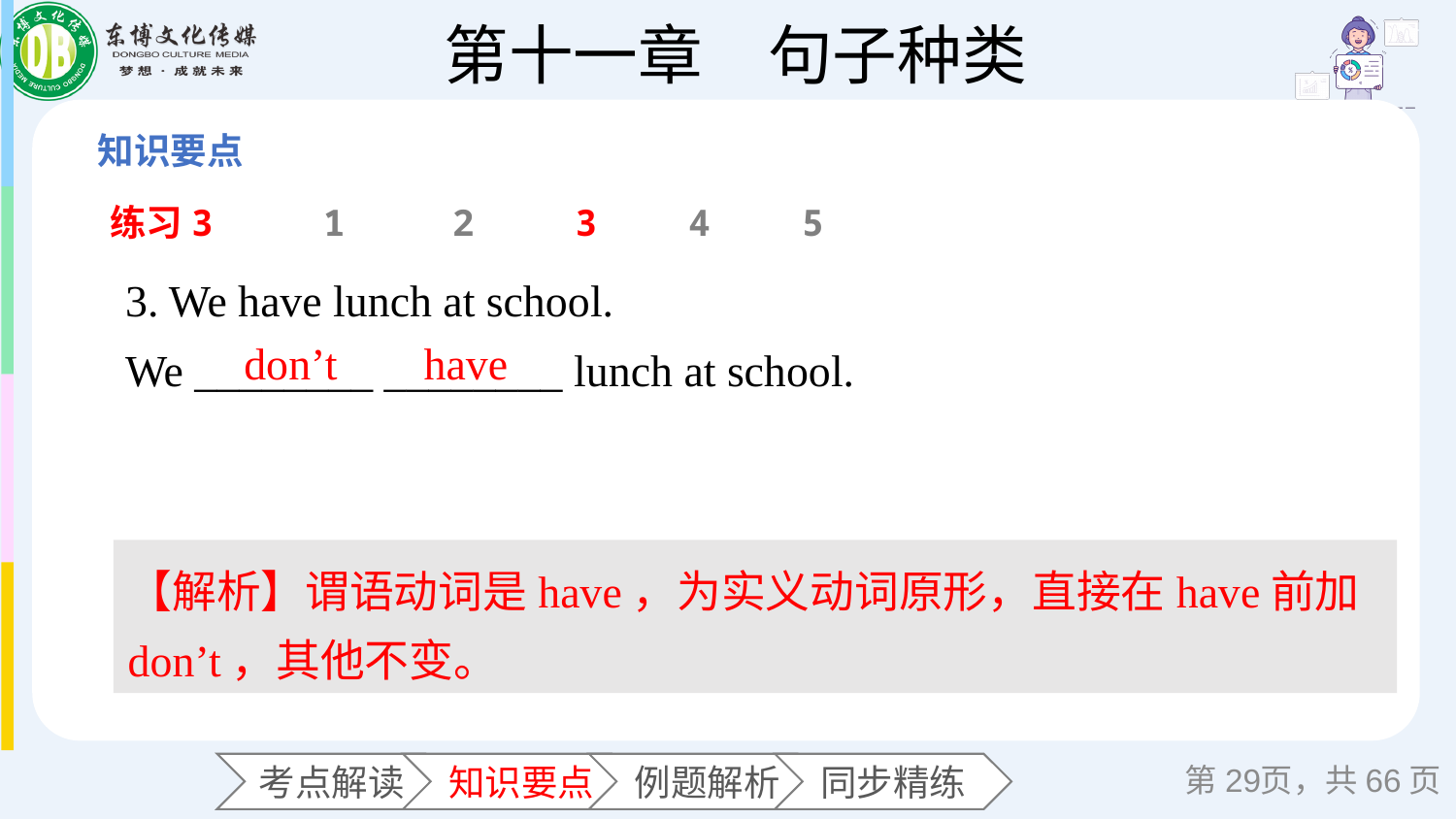

练习3
1
2
3
4
5
3. We have lunch at school.
We ________ ________ lunch at school.
don’t
have
【解析】谓语动词是have，为实义动词原形，直接在have前加don’t，其他不变。
第29页，共66页